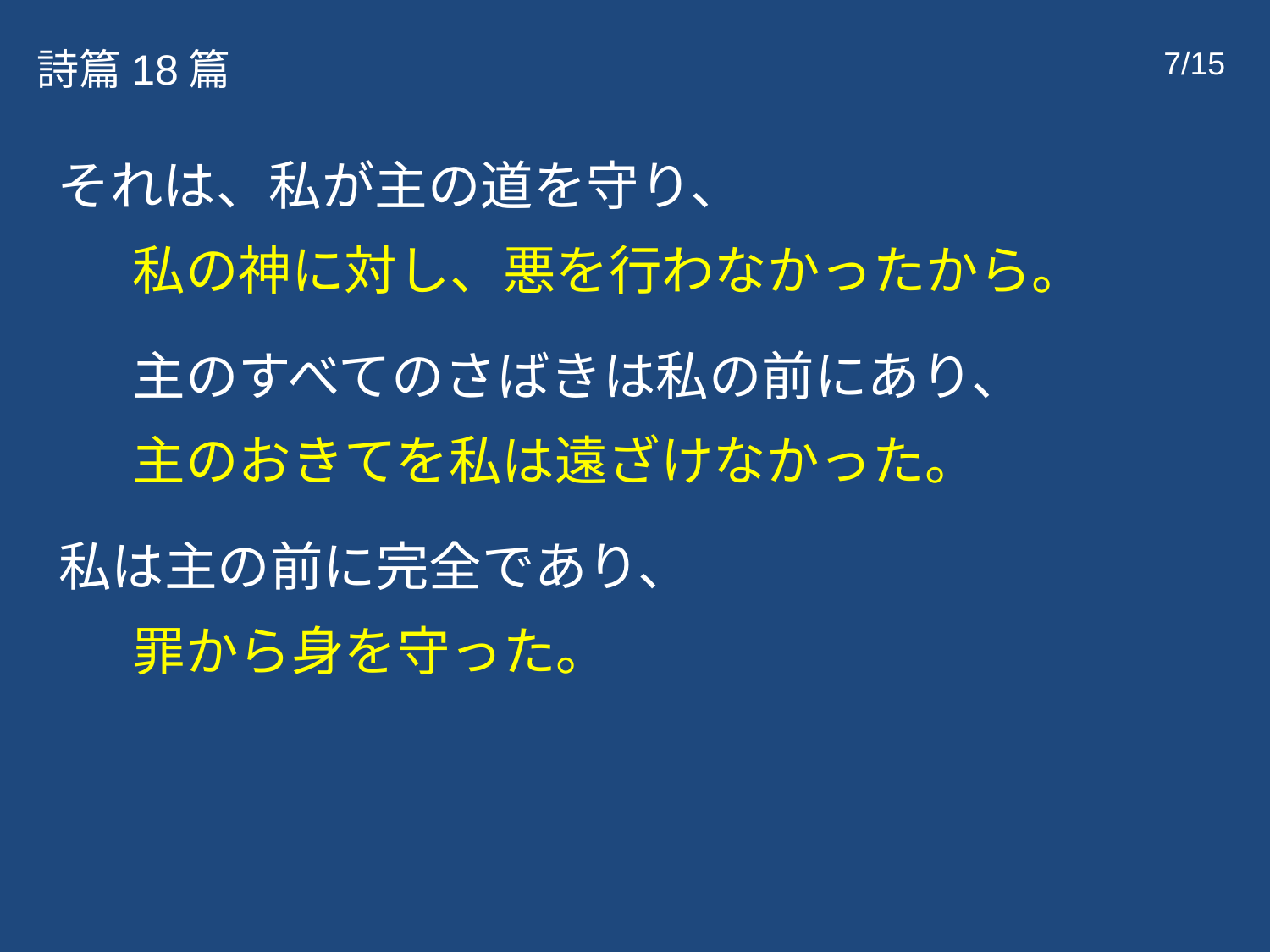

詩篇18篇
7/15
それは、私が主の道を守り、
私の神に対し、悪を行わなかったから。
主のすべてのさばきは私の前にあり、
主のおきてを私は遠ざけなかった。
私は主の前に完全であり、
罪から身を守った。